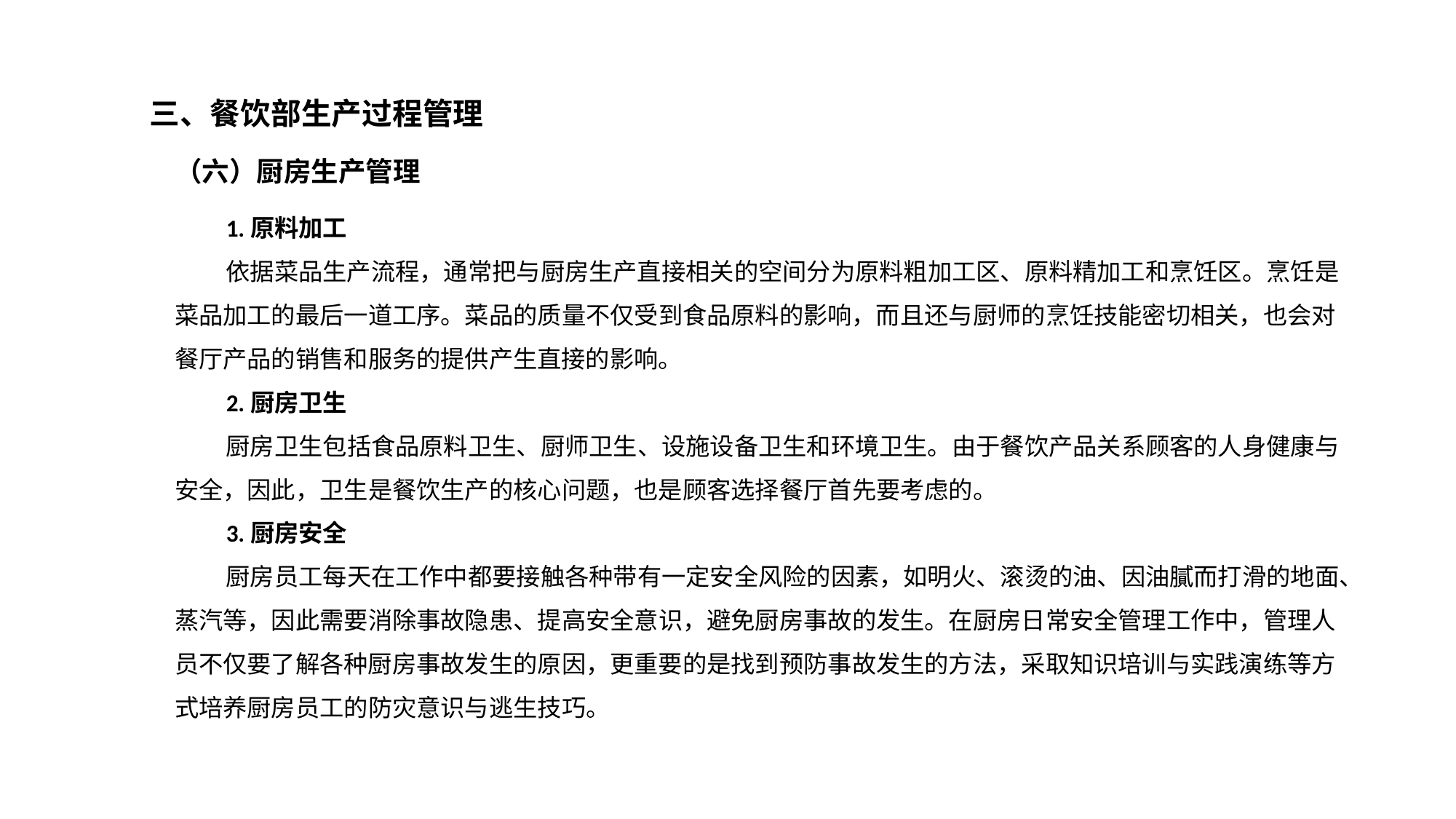

第三节    酒店餐饮部运营管理
三、餐饮部生产过程管理
（六）厨房生产管理
1.原料加工
依据菜品生产流程，通常把与厨房生产直接相关的空间分为原料粗加工区、原料精加工和烹饪区。烹饪是菜品加工的最后一道工序。菜品的质量不仅受到食品原料的影响，而且还与厨师的烹饪技能密切相关，也会对餐厅产品的销售和服务的提供产生直接的影响。
2.厨房卫生
厨房卫生包括食品原料卫生、厨师卫生、设施设备卫生和环境卫生。由于餐饮产品关系顾客的人身健康与安全，因此，卫生是餐饮生产的核心问题，也是顾客选择餐厅首先要考虑的。
3.厨房安全
厨房员工每天在工作中都要接触各种带有一定安全风险的因素，如明火、滚烫的油、因油膩而打滑的地面、蒸汽等，因此需要消除事故隐患、提高安全意识，避免厨房事故的发生。在厨房日常安全管理工作中，管理人员不仅要了解各种厨房事故发生的原因，更重要的是找到预防事故发生的方法，采取知识培训与实践演练等方式培养厨房员工的防灾意识与逃生技巧。